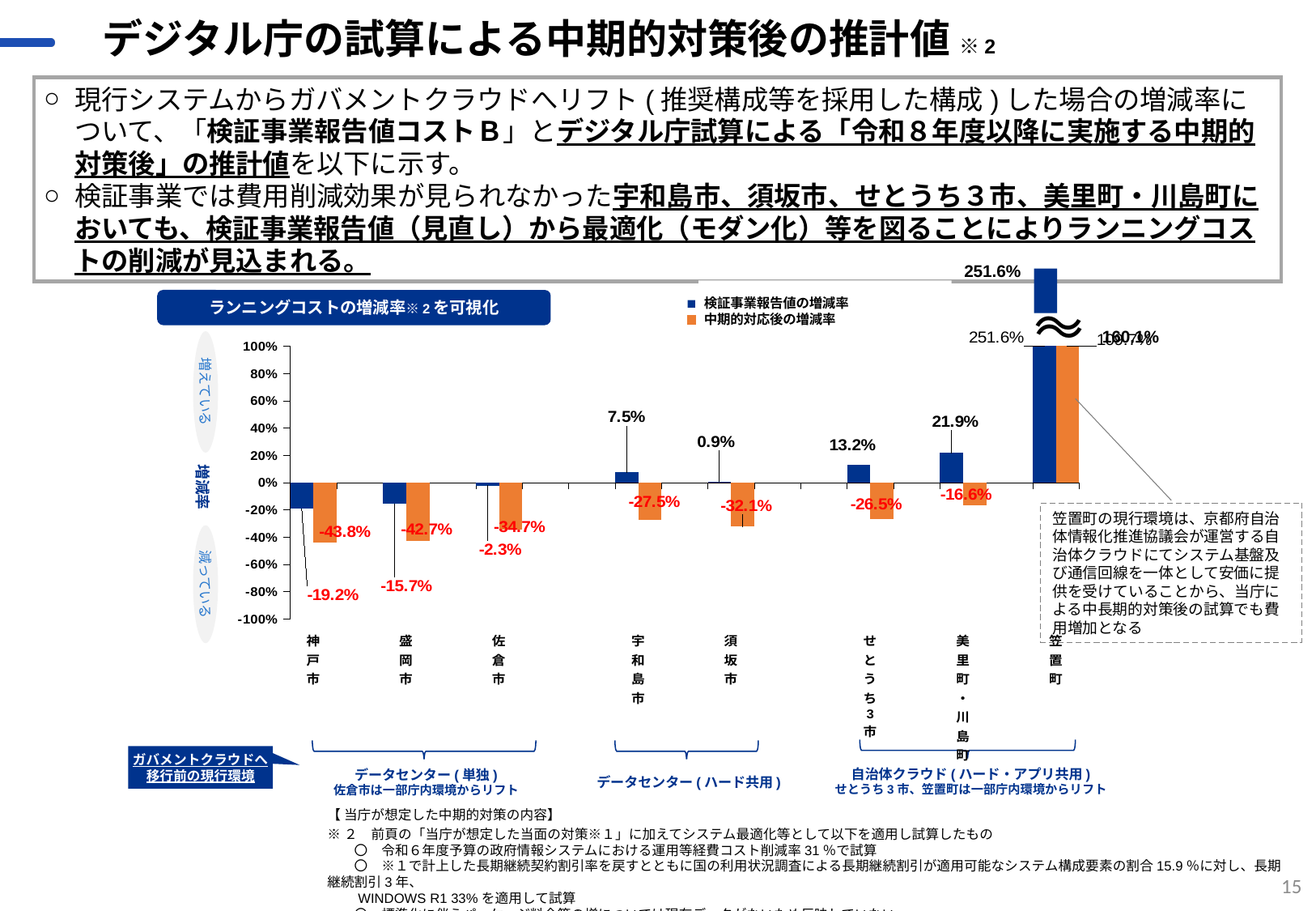

# デジタル庁の試算による中期的対策後の推計値 ※2
現行システムからガバメントクラウドへリフト(推奨構成等を採用した構成)した場合の増減率について、「検証事業報告値コストＢ」とデジタル庁試算による「令和８年度以降に実施する中期的対策後」の推計値を以下に示す。
検証事業では費用削減効果が見られなかった宇和島市、須坂市、せとうち３市、美里町・川島町においても、検証事業報告値（見直し）から最適化（モダン化）等を図ることによりランニングコストの削減が見込まれる。
251.6%

検証事業報告値の増減率
中期的対応後の増減率

～
～
ランニングコストの増減率※2を可視化

160.1%

### Chart

| Category |  |  |
|---|---|---|
| 神戸市 | -0.192 | -0.438 |
|  | None | None |
| 盛岡市 | -0.15678133059274438 | -0.427 |
|  | None | None |
| 佐倉市 | -0.023 | -0.347 |
|  | None | None |
|  | None | None |
| 宇和島市 | 0.07534436456063907 | -0.275 |
|  | None | None |
| 須坂市 | 0.008612444517443595 | -0.321 |
|  | None | None |
|  | None | None |
| せとうち3市 | 0.1318826705907242 | -0.265 |
|  | None | None |
| 美里町・川島町 | 0.21921475721860753 | -0.166 |
|  | None | None |
| 笠置町 | 2.516 | 1.1 |
増えている
増減率
笠置町の現行環境は、京都府自治体情報化推進協議会が運営する自治体クラウドにてシステム基盤及び通信回線を一体として安価に提供を受けていることから、当庁による中長期的対策後の試算でも費用増加となる
減っている

自治体クラウド(ハード・アプリ共用)
せとうち3市、笠置町は一部庁内環境からリフト

データセンター(単独)
佐倉市は一部庁内環境からリフト

データセンター(ハード共用)
ガバメントクラウドへ
移行前の現行環境
【 当庁が想定した中期的対策の内容】
※２　前頁の「当庁が想定した当面の対策※１」に加えてシステム最適化等として以下を適用し試算したもの
　　〇　令和６年度予算の政府情報システムにおける運用等経費コスト削減率31％で試算
　　〇　※１で計上した長期継続契約割引率を戻すとともに国の利用状況調査による長期継続割引が適用可能なシステム構成要素の割合15.9％に対し、長期継続割引3年、
         WINDOWS R1 33%を適用して試算
　　〇　標準化に伴うパッケージ料金等の増については現存データがないため反映していない
15